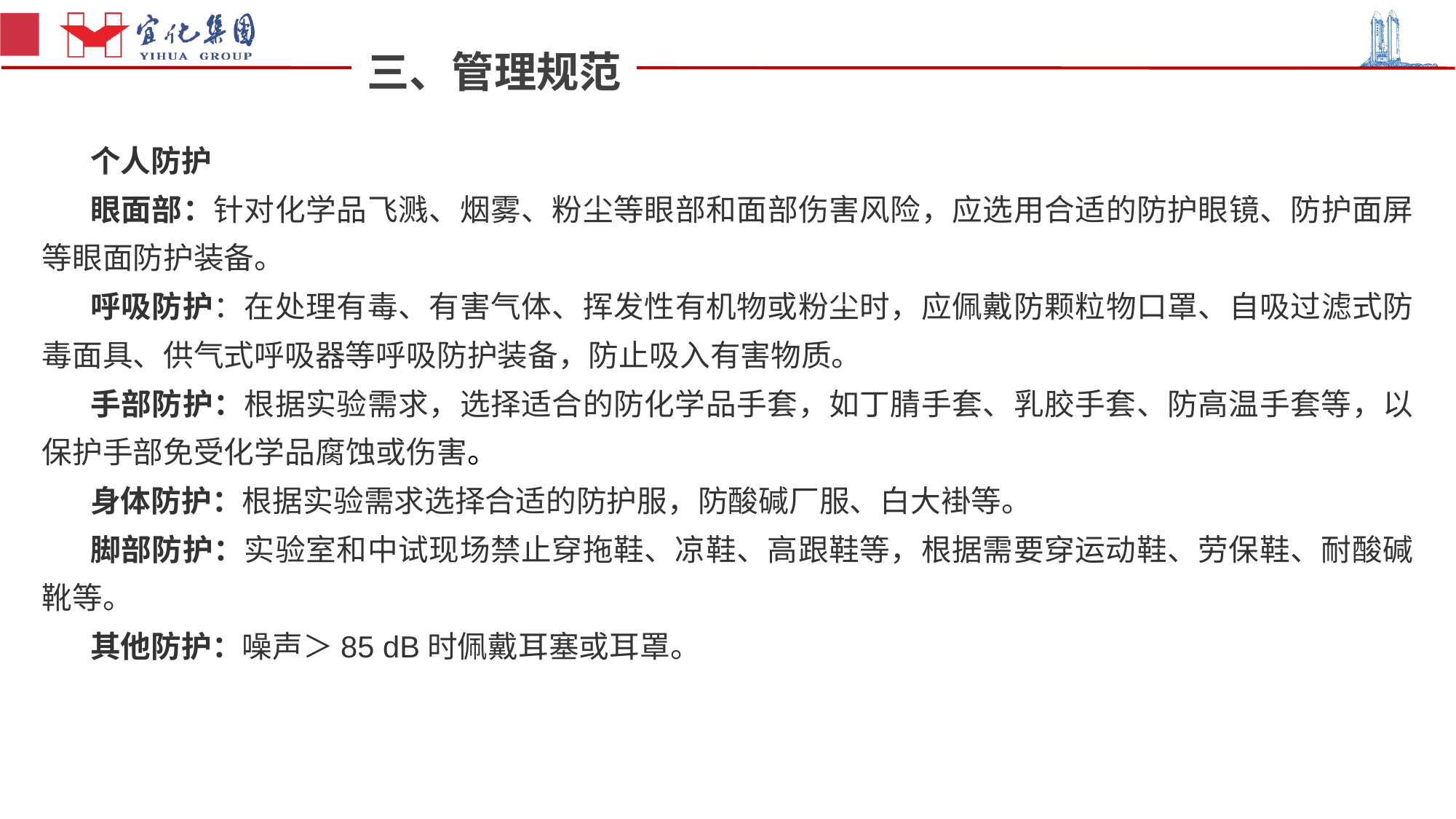

三、管理规范
个人防护
眼面部：针对化学品飞溅、烟雾、粉尘等眼部和面部伤害风险，应选用合适的防护眼镜、防护面屏等眼面防护装备。
呼吸防护：在处理有毒、有害气体、挥发性有机物或粉尘时，应佩戴防颗粒物口罩、自吸过滤式防毒面具、供气式呼吸器等呼吸防护装备，防止吸入有害物质。
手部防护：根据实验需求，选择适合的防化学品手套，如丁腈手套、乳胶手套、防高温手套等，以保护手部免受化学品腐蚀或伤害。
身体防护：根据实验需求选择合适的防护服，防酸碱厂服、白大褂等。
脚部防护：实验室和中试现场禁止穿拖鞋、凉鞋、高跟鞋等，根据需要穿运动鞋、劳保鞋、耐酸碱靴等。
其他防护：噪声＞85 dB时佩戴耳塞或耳罩。